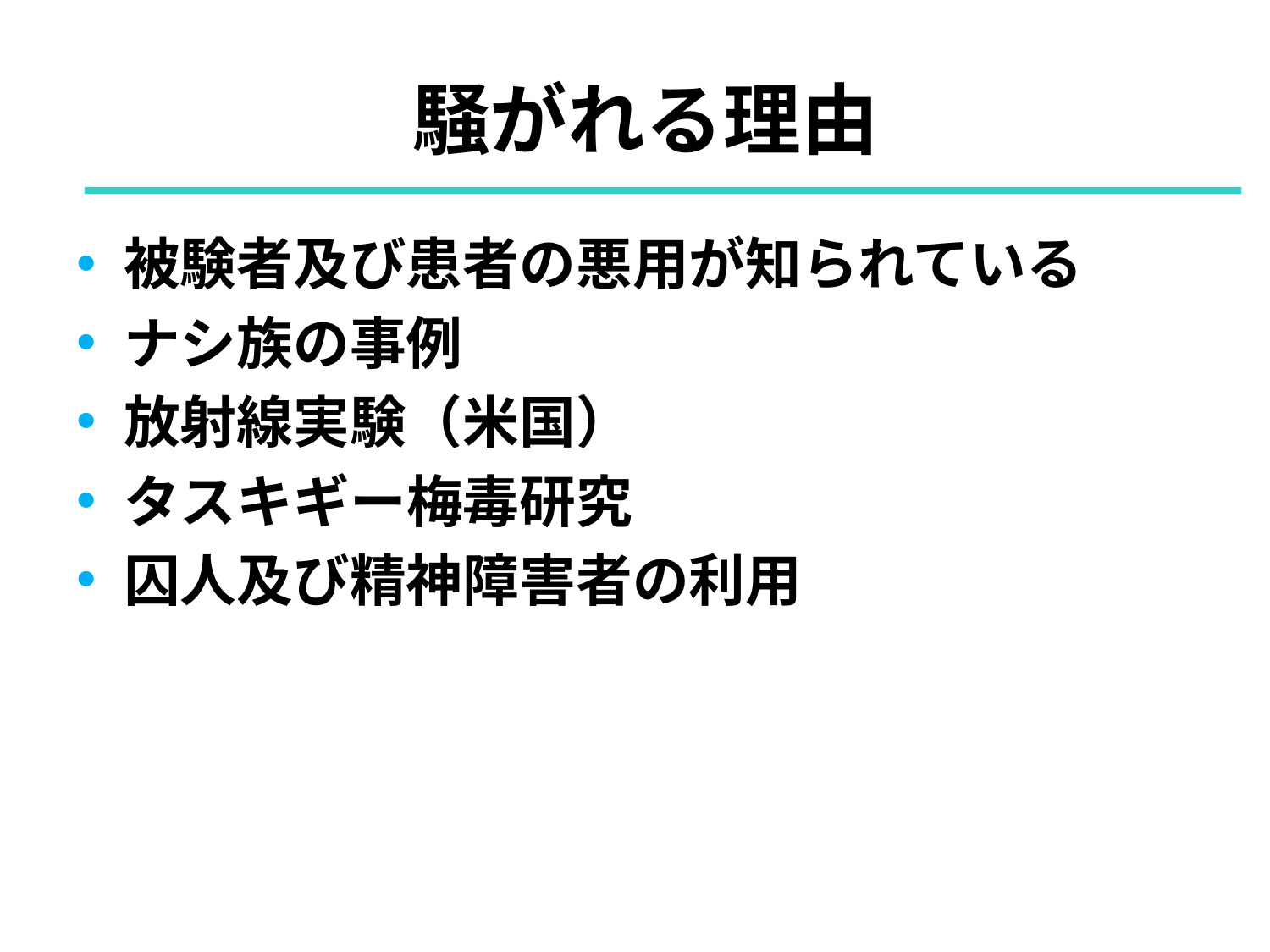

# 騒がれる理由

被験者及び患者の悪用が知られている
ナシ族の事例
放射線実験（米国）
タスキギー梅毒研究
囚人及び精神障害者の利用